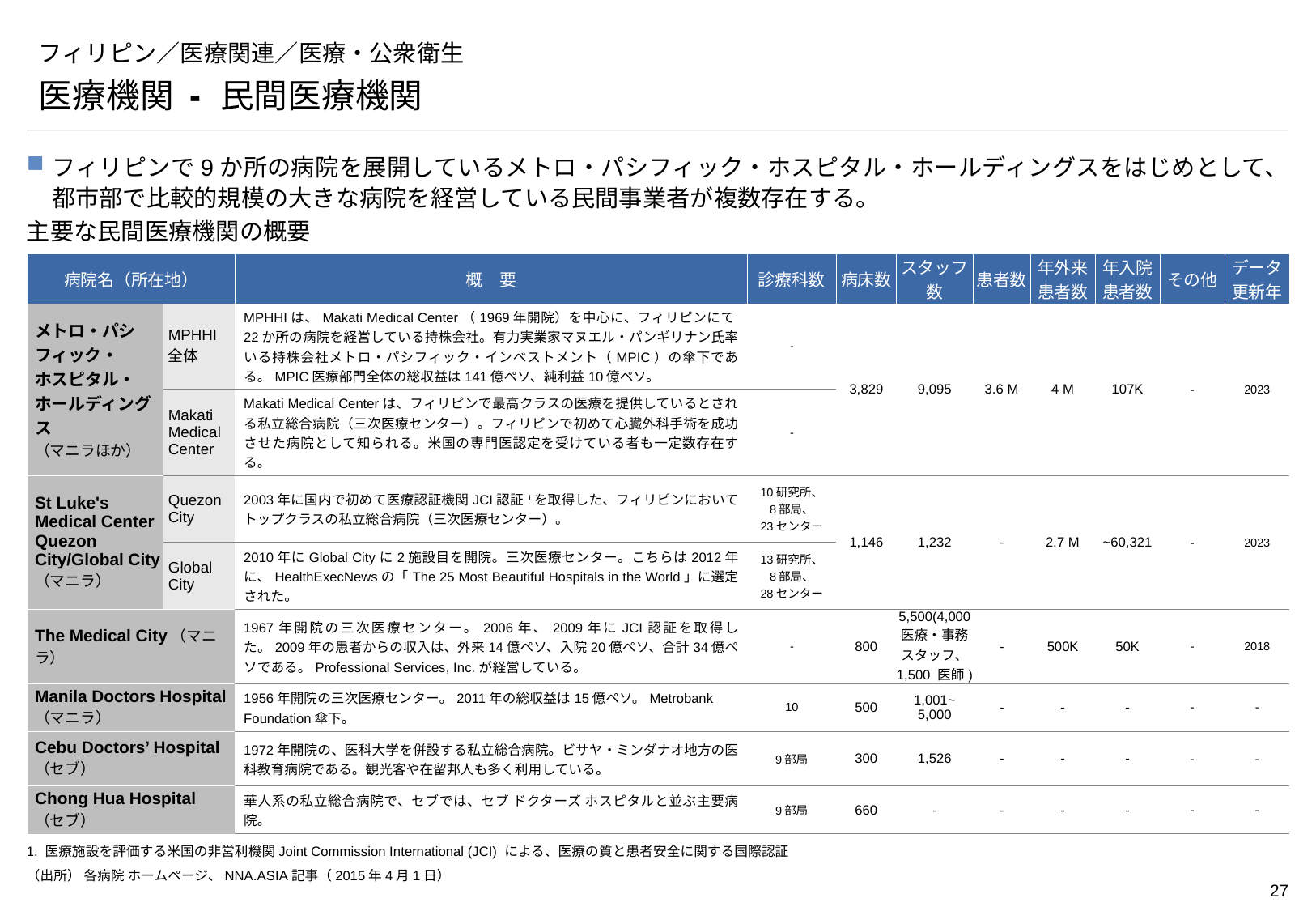

# フィリピン／医療関連／医療・公衆衛生
医療機関 - 民間医療機関
フィリピンで9か所の病院を展開しているメトロ・パシフィック・ホスピタル・ホールディングスをはじめとして、都市部で比較的規模の大きな病院を経営している民間事業者が複数存在する。
主要な民間医療機関の概要
| 病院名（所在地） |  | 概　要 | 診療科数 | 病床数 | スタッフ数 | 患者数 | 年外来 患者数 | 年入院 患者数 | その他 | データ 更新年 |
| --- | --- | --- | --- | --- | --- | --- | --- | --- | --- | --- |
| メトロ・パシフィック・ ホスピタル・ ホールディングス （マニラほか） | MPHHI全体 | MPHHIは、Makati Medical Center（1969年開院）を中心に、フィリピンにて22か所の病院を経営している持株会社。有力実業家マヌエル・パンギリナン氏率いる持株会社メトロ・パシフィック・インベストメント（MPIC）の傘下である。MPIC医療部門全体の総収益は141億ペソ、純利益10億ペソ。 | - | 3,829 | 9,095 | 3.6 M | 4 M | 107K | - | 2023 |
|  | Makati Medical Center | Makati Medical Centerは、フィリピンで最高クラスの医療を提供しているとされる私立総合病院（三次医療センター）。フィリピンで初めて心臓外科手術を成功させた病院として知られる。米国の専門医認定を受けている者も一定数存在する。 | - |  |  |  |  |  |  |  |
| St Luke's Medical Center Quezon City/Global City （マニラ） | Quezon City | 2003年に国内で初めて医療認証機関JCI認証1を取得した、フィリピンにおいてトップクラスの私立総合病院（三次医療センター）。 | 10研究所、 8部局、 23センター | 1,146 | 1,232 | - | 2.7 M | ~60,321 | - | 2023 |
|  | Global City | 2010年にGlobal Cityに2施設目を開院。三次医療センター。こちらは2012年に、HealthExecNewsの「The 25 Most Beautiful Hospitals in the World」に選定された。 | 13研究所、 8部局、 28センター |  |  |  |  |  |  |  |
| The Medical City（マニラ） |  | 1967年開院の三次医療センター。2006年、2009年にJCI認証を取得した。2009年の患者からの収入は、外来14億ペソ、入院20億ペソ、合計34億ペソである。Professional Services, Inc.が経営している。 | - | 800 | 5,500(4,000 医療・事務スタッフ、 1,500 医師) | - | 500K | 50K | - | 2018 |
| Manila Doctors Hospital （マニラ） |  | 1956年開院の三次医療センター。2011年の総収益は15億ペソ。Metrobank Foundation傘下。 | 10 | 500 | 1,001~ 5,000 | - | - | - | - | - |
| Cebu Doctors’ Hospital （セブ） |  | 1972年開院の、医科大学を併設する私立総合病院。ビサヤ・ミンダナオ地方の医科教育病院である。観光客や在留邦人も多く利用している。 | 9部局 | 300 | 1,526 | - | - | - | - | - |
| Chong Hua Hospital （セブ） |  | 華人系の私立総合病院で、セブでは、セブ ドクターズ ホスピタルと並ぶ主要病院。 | 9部局 | 660 | - | - | - | - | - | - |
1. 医療施設を評価する米国の非営利機関Joint Commission International (JCI) による、医療の質と患者安全に関する国際認証
（出所） 各病院 ホームページ、NNA.ASIA記事（2015年4月1日）